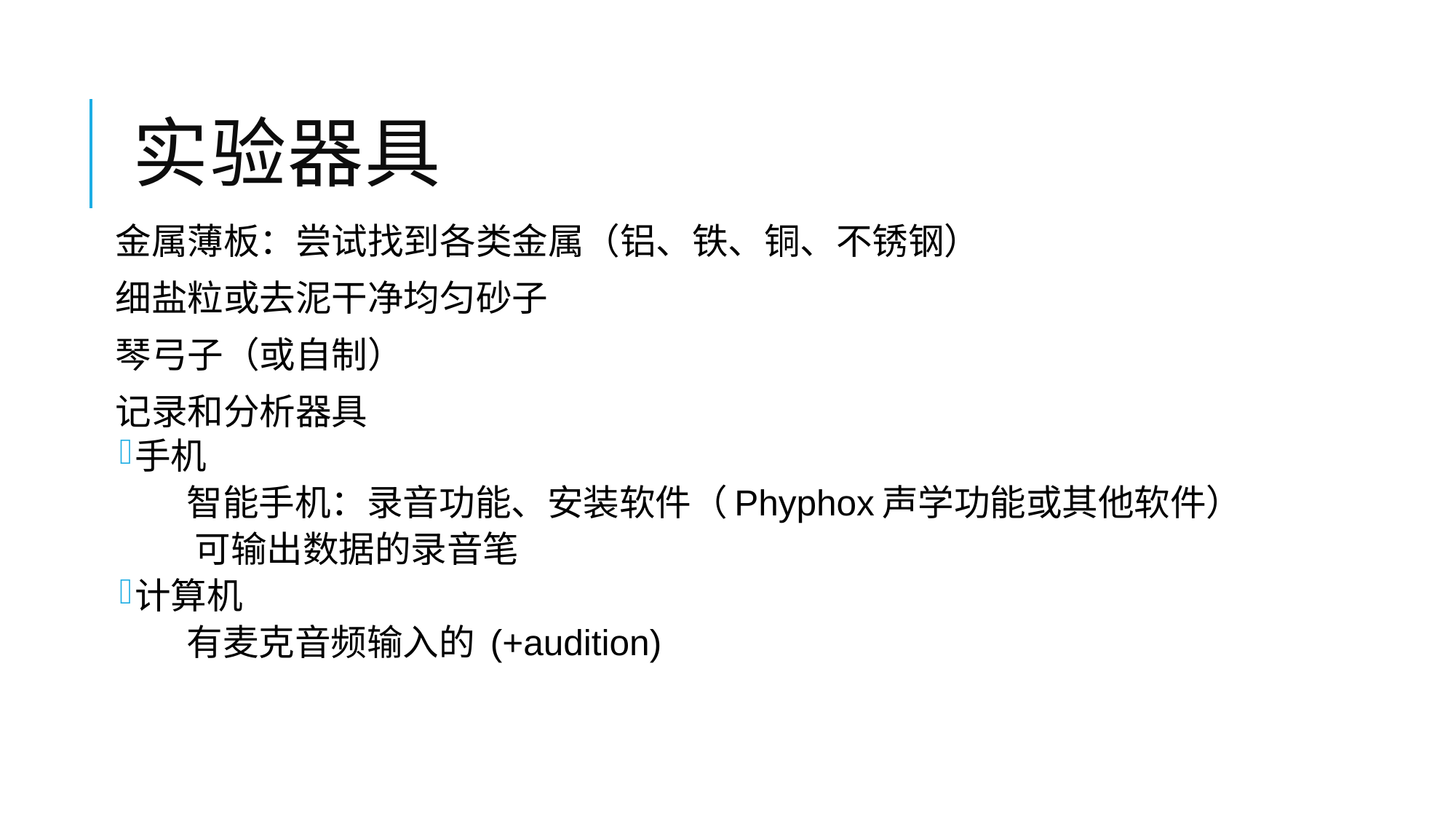

# 实验器具
金属薄板：尝试找到各类金属（铝、铁、铜、不锈钢）
细盐粒或去泥干净均匀砂子
琴弓子（或自制）
记录和分析器具
手机
   智能手机：录音功能、安装软件（Phyphox声学功能或其他软件）
    可输出数据的录音笔
计算机
   有麦克音频输入的 (+audition)